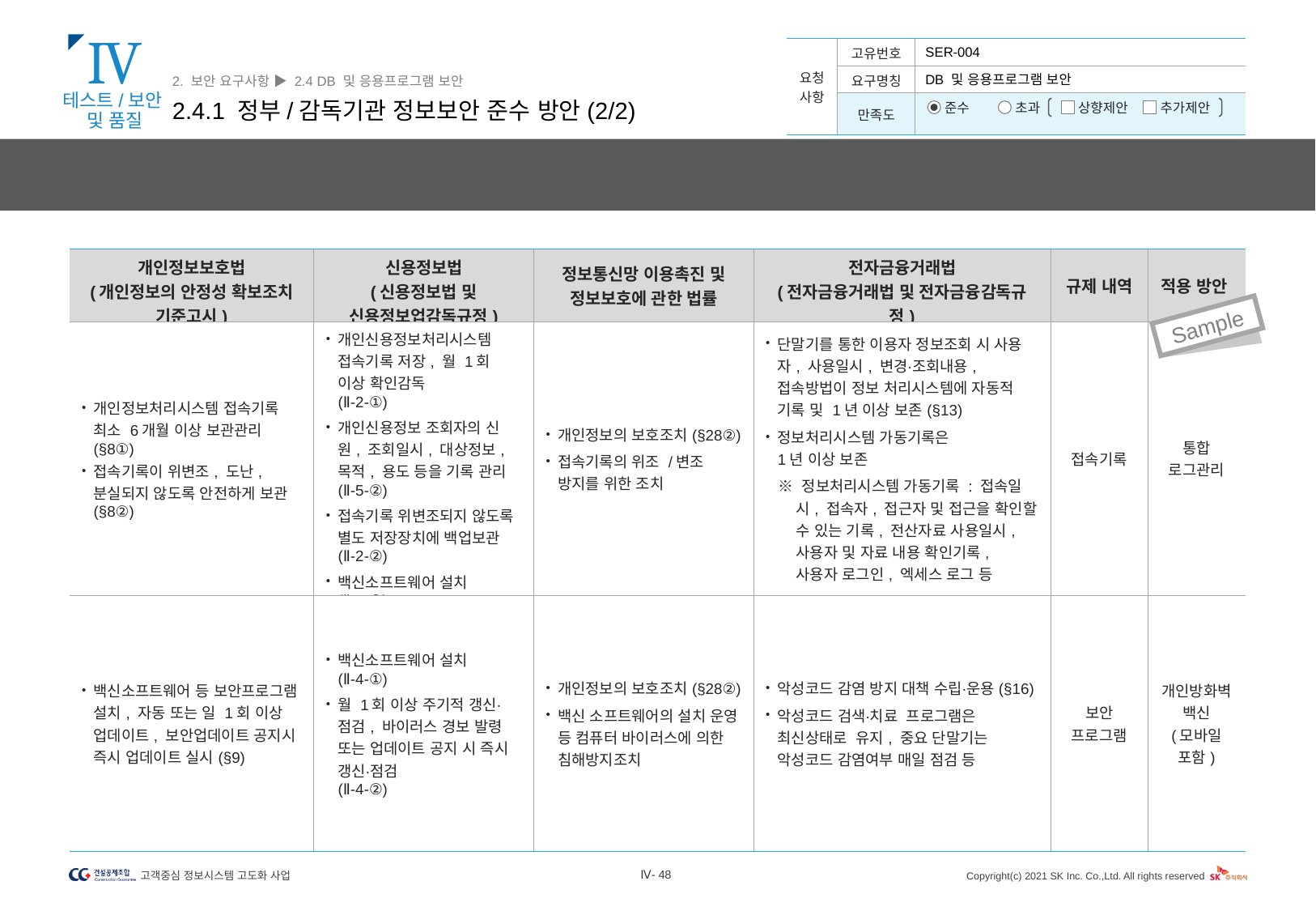

Ⅳ

2. 보안 요구사항 ▶ 2.4 DB 및 응용프로그램 보안
2.4.1 정부/감독기관 정보보안 준수 방안(2/2)
SER-004
DB 및 응용프로그램 보안
테스트/보안
및 품질

건설공제 보안규정, 국가정보보안 기본지침, 정보통신기반 보호법 및 기타 정부/감독기관의 정보보안 필수 요구사항 및 보안 요건을 준수하여 프로그램을 개발해 보안 요건을 충족하도록 하겠습니다.
| 개인정보보호법 (개인정보의 안정성 확보조치 기준고시) | 신용정보법 (신용정보법 및 신용정보업감독규정) | 정보통신망 이용촉진 및 정보보호에 관한 법률 | 전자금융거래법 (전자금융거래법 및 전자금융감독규정) | 규제 내역 | 적용 방안 |
| --- | --- | --- | --- | --- | --- |
| 개인정보처리시스템 접속기록 최소 6개월 이상 보관관리(§8①) 접속기록이 위변조, 도난, 분실되지 않도록 안전하게 보관(§8②) | 개인신용정보처리시스템 접속기록 저장, 월 1회 이상 확인감독 (Ⅱ-2-①) 개인신용정보 조회자의 신원, 조회일시, 대상정보, 목적, 용도 등을 기록 관리 (Ⅱ-5-②) 접속기록 위변조되지 않도록 별도 저장장치에 백업보관(Ⅱ-2-②) 백신소프트웨어 설치 (Ⅱ-4-②) | 개인정보의 보호조치(§28②) 접속기록의 위조 /변조 방지를 위한 조치 | 단말기를 통한 이용자 정보조회 시 사용자, 사용일시, 변경∙조회내용, 접속방법이 정보 처리시스템에 자동적 기록 및 1년 이상 보존(§13) 정보처리시스템 가동기록은 1년 이상 보존 ※ 정보처리시스템 가동기록 : 접속일시, 접속자, 접근자 및 접근을 확인할 수 있는 기록, 전산자료 사용일시, 사용자 및 자료 내용 확인기록, 사용자 로그인, 엑세스 로그 등 | 접속기록 | 통합 로그관리 |
| 백신소프트웨어 등 보안프로그램 설치, 자동 또는 일 1회 이상 업데이트, 보안업데이트 공지시 즉시 업데이트 실시(§9) | 백신소프트웨어 설치 (Ⅱ-4-①) 월 1회 이상 주기적 갱신∙점검, 바이러스 경보 발령 또는 업데이트 공지 시 즉시 갱신∙점검 (Ⅱ-4-②) | 개인정보의 보호조치(§28②) 백신 소프트웨어의 설치 운영 등 컴퓨터 바이러스에 의한 침해방지조치 | 악성코드 감염 방지 대책 수립∙운용(§16) 악성코드 검색∙치료 프로그램은 최신상태로 유지, 중요 단말기는 악성코드 감염여부 매일 점검 등 | 보안 프로그램 | 개인방화벽 백신 (모바일 포함) |

Sample